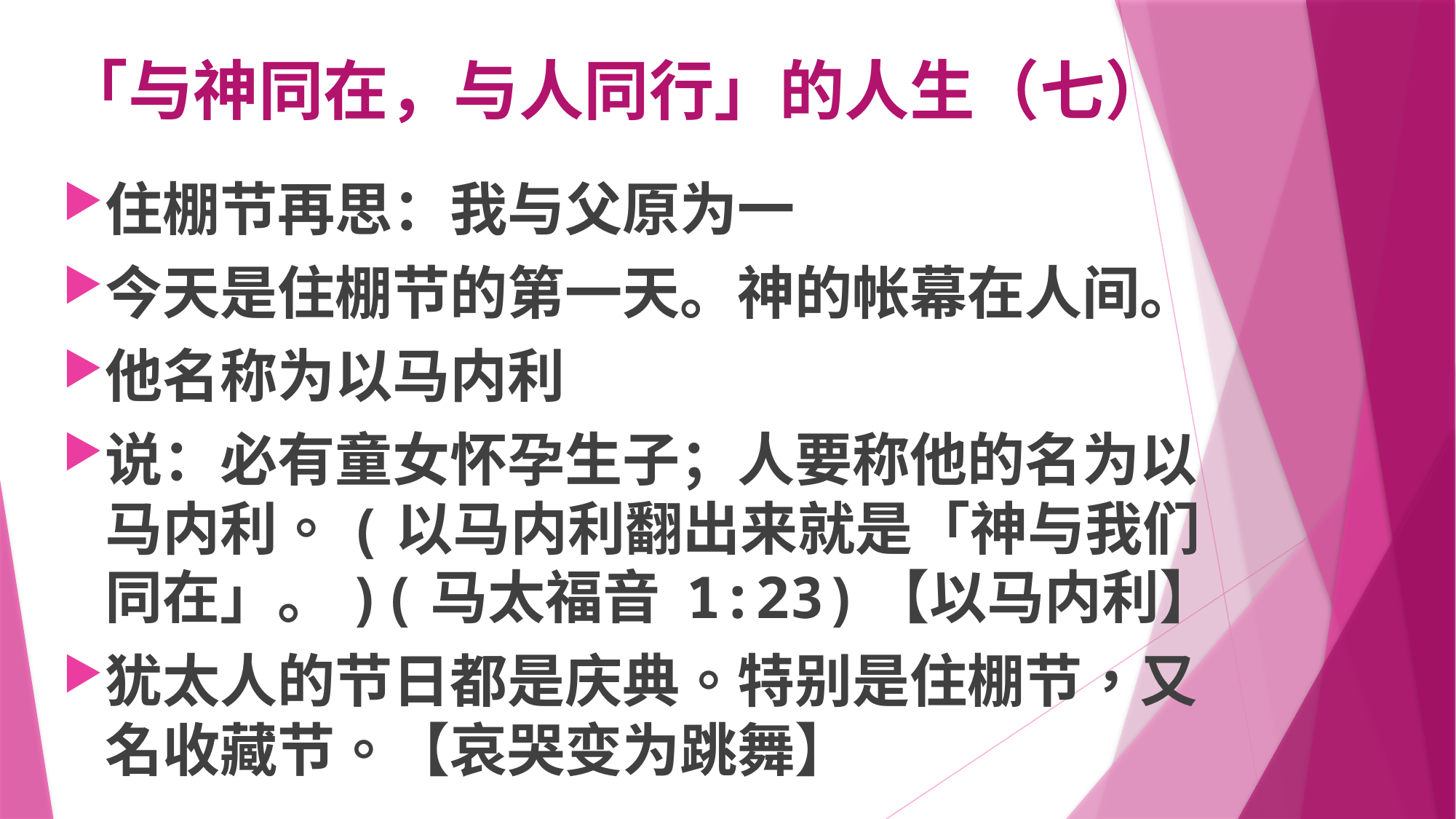

# 「与神同在，与人同行」的人生（七）
住棚节再思：我与父原为一
今天是住棚节的第一天。神的帐幕在人间。
他名称为以马内利
说：必有童女怀孕生子；人要称他的名为以马内利。(以马内利翻出来就是「神与我们同在」。)(马太福音 1:23)【以马内利】
犹太人的节日都是庆典。特别是住棚节，又名收藏节。【哀哭变为跳舞】